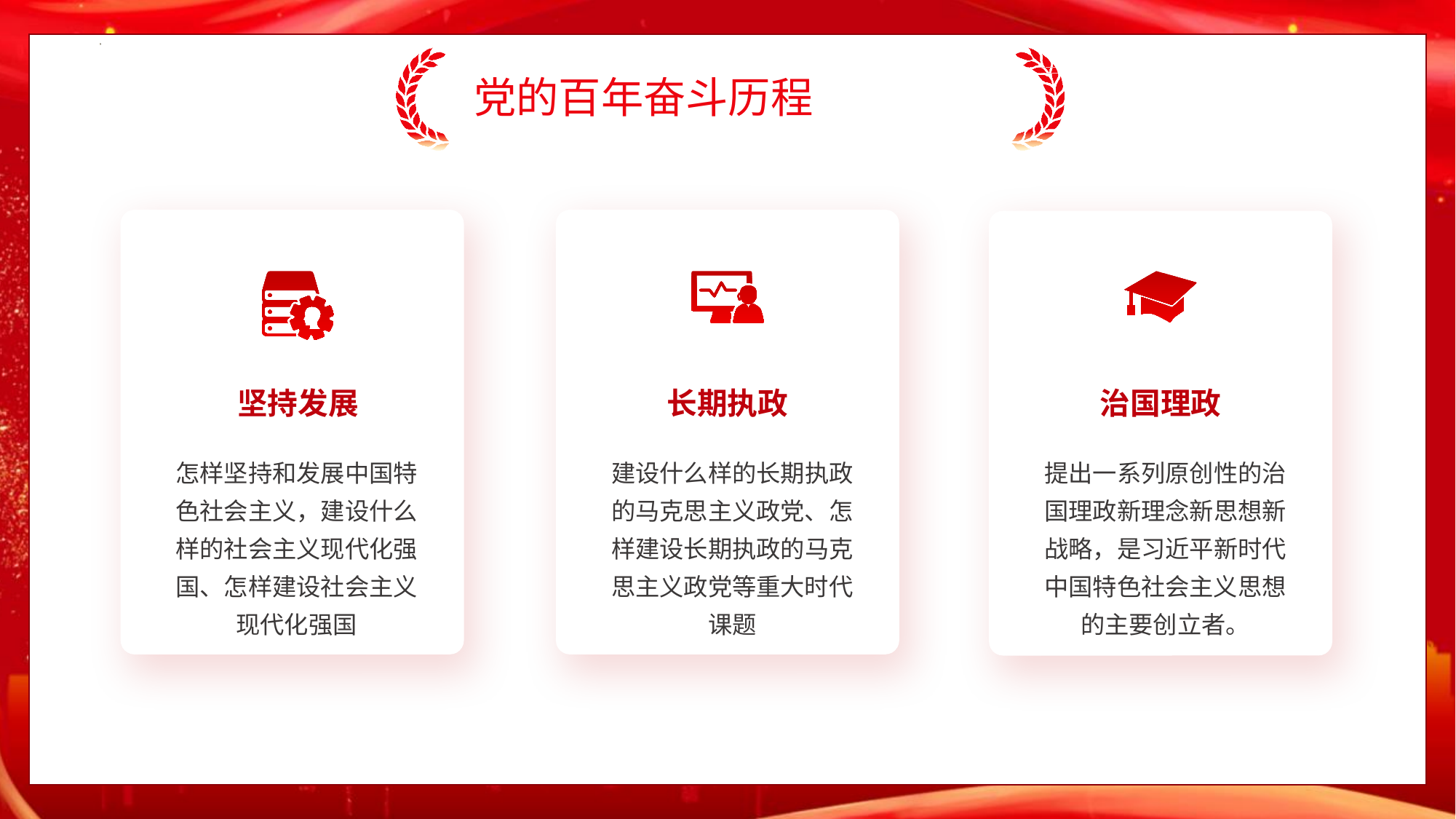

党的百年奋斗历程

坚持发展
长期执政
治国理政
怎样坚持和发展中国特色社会主义，建设什么样的社会主义现代化强国、怎样建设社会主义现代化强国
建设什么样的长期执政的马克思主义政党、怎样建设长期执政的马克思主义政党等重大时代课题
提出一系列原创性的治国理政新理念新思想新战略，是习近平新时代中国特色社会主义思想的主要创立者。